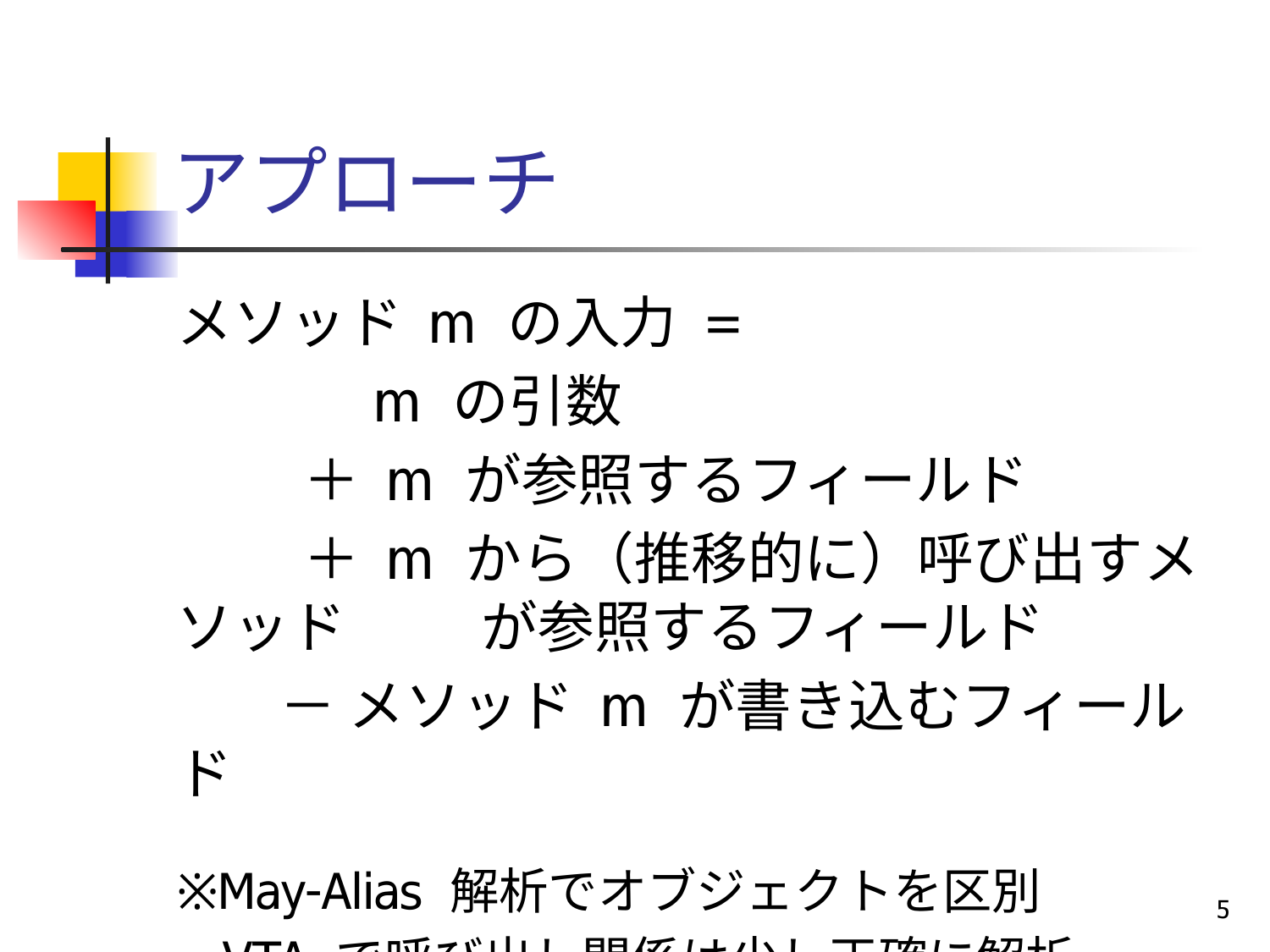

# アプローチ
メソッド m の入力 =
	    m の引数
	＋ m が参照するフィールド
	＋ m から（推移的に）呼び出すメソッド	    が参照するフィールド
       － メソッド m が書き込むフィールド

※May-Alias 解析でオブジェクトを区別
   VTA で呼び出し関係は少し正確に解析
5